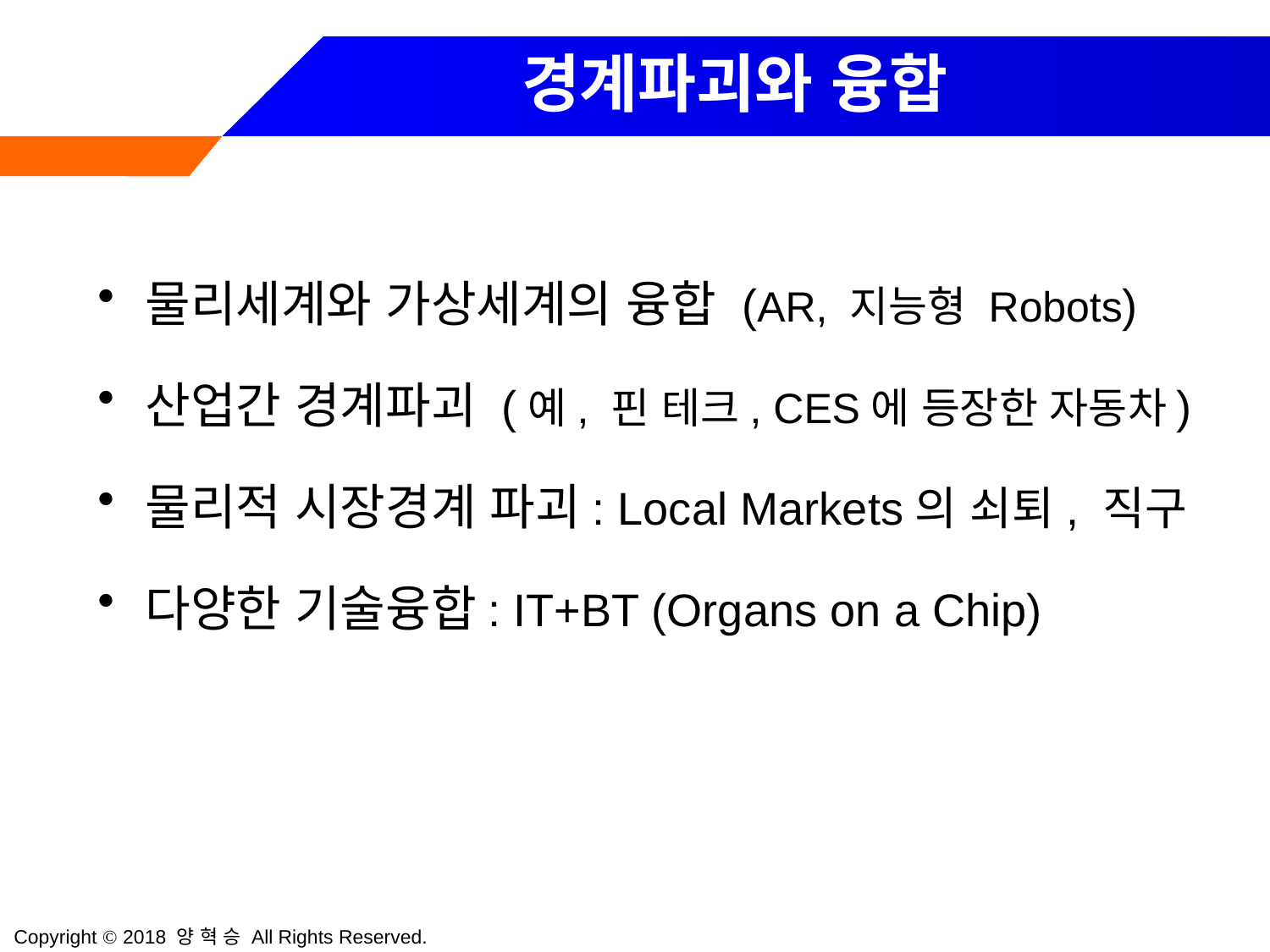

# 경계파괴와 융합
물리세계와 가상세계의 융합 (AR, 지능형 Robots)
산업간 경계파괴 (예, 핀 테크, CES에 등장한 자동차)
물리적 시장경계 파괴: Local Markets의 쇠퇴, 직구
다양한 기술융합: IT+BT (Organs on a Chip)